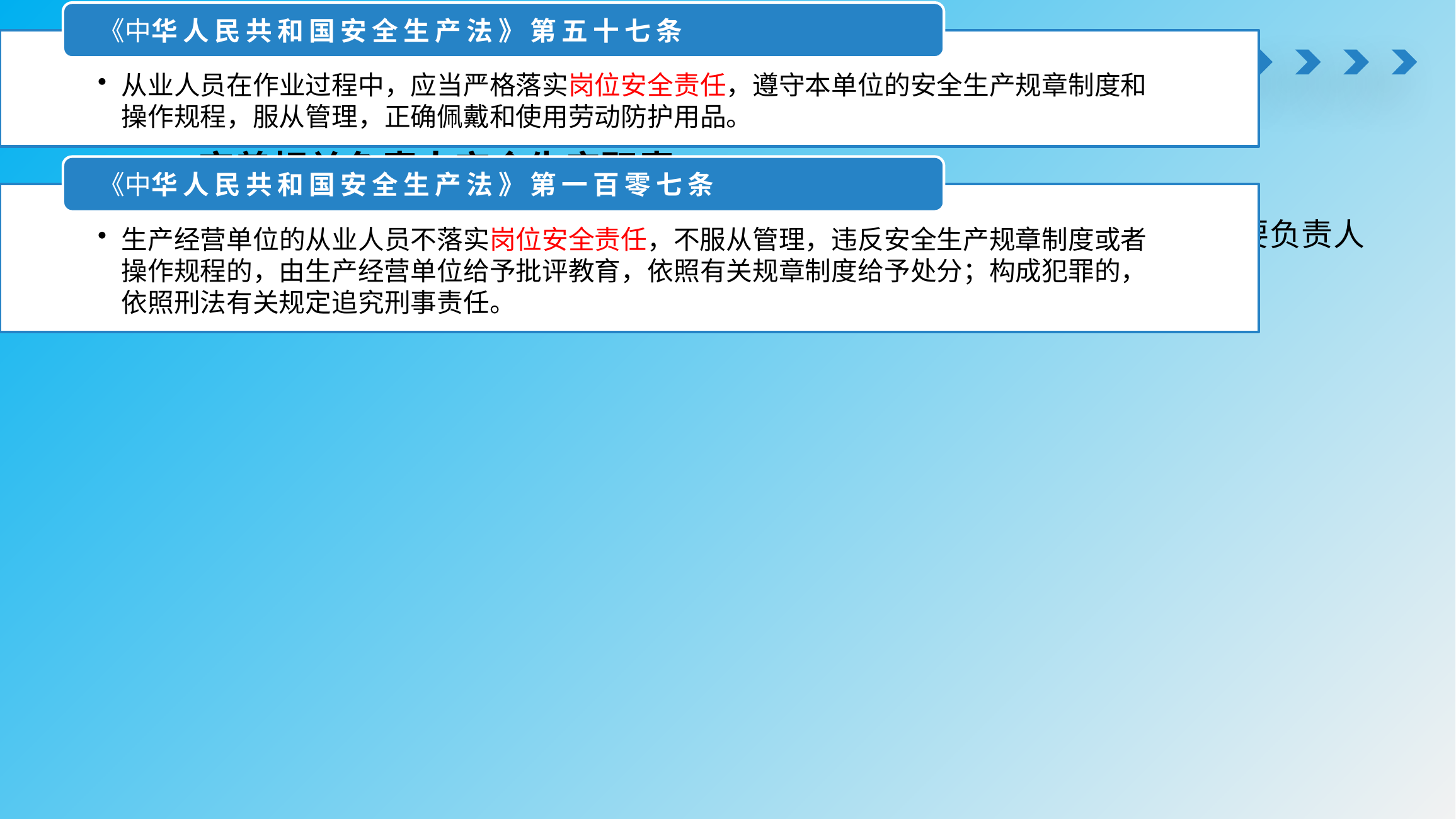

# （二）强化企业主体责任
          2.完善相关负责人安全生产职责

    一是主要负责人：新安法明确了企业内部主要人员的安全生产责任，包括主要负责人是安全生产第一责任人，对安全生产工作全面负责。
从业人员在作业过程中，应当严格落实岗位安全责任，遵守本单位的安全生产规章制度和操作规程，服从管理，正确佩戴和使用劳动防护用品。
《中华人民共和国安全生产法》第五十七条
生产经营单位的从业人员不落实岗位安全责任，不服从管理，违反安全生产规章制度或者操作规程的，由生产经营单位给予批评教育，依照有关规章制度给予处分；构成犯罪的，依照刑法有关规定追究刑事责任。
《中华人民共和国安全生产法》第一百零七条